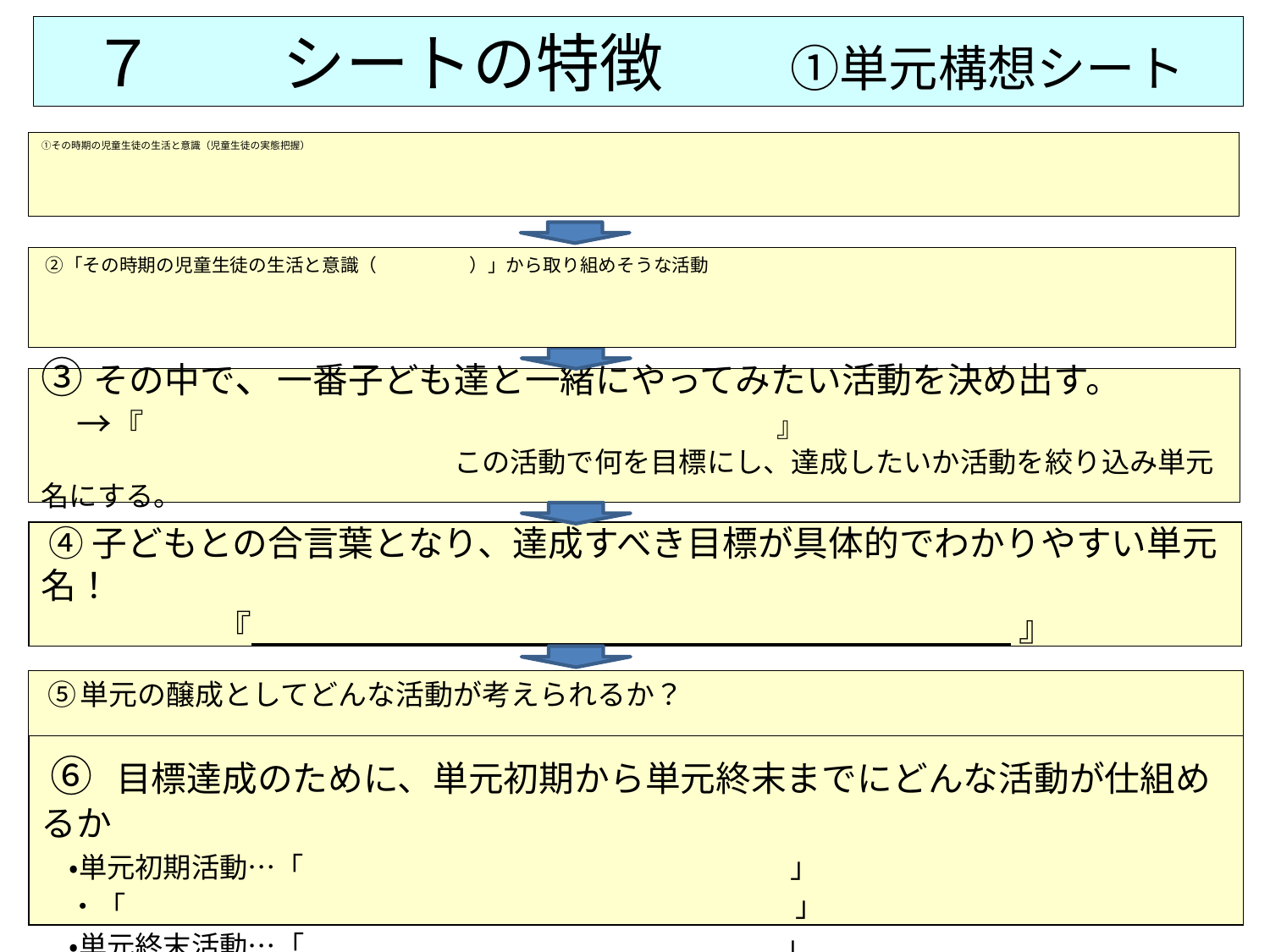

# ７　　シートの特徴　　①単元構想シート
①その時期の児童生徒の生活と意識（児童生徒の実態把握）

 ②「その時期の児童生徒の生活と意識（　　　　　）」から取り組めそうな活動

③その中で、一番子ども達と一緒にやってみたい活動を決め出す。
　→『                 　　　　　　　　　　　　                  』　                                                                                                              	     この活動で何を目標にし、達成したいか活動を絞り込み単元名にする。

 ④子どもとの合言葉となり、達成すべき目標が具体的でわかりやすい単元名！
『                                                                                                  』

 ⑤単元の醸成としてどんな活動が考えられるか？

 ⑥ 目標達成のために、単元初期から単元終末までにどんな活動が仕組めるか
　・単元初期活動…「                                                                             」
　・「                                                                                                          」
　・単元終末活動…「                                                                            」
12